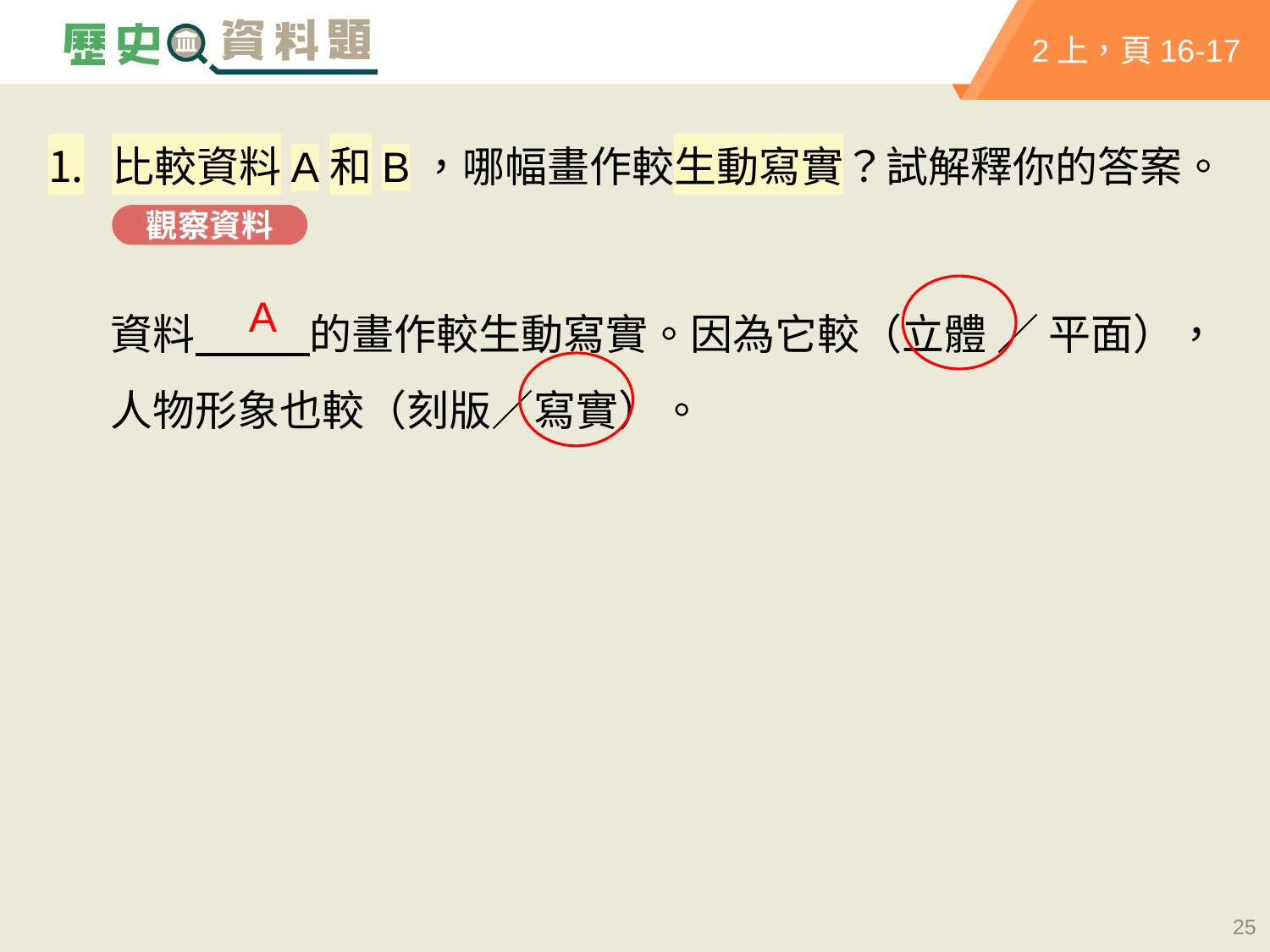

2上，頁16-17
比較資料A和B，哪幅畫作較生動寫實？試解釋你的答案。
觀察資料

資料            的畫作較生動寫實。因為它較（立體 ／ 平面），人物形象也較（刻版／寫實）。

A

25